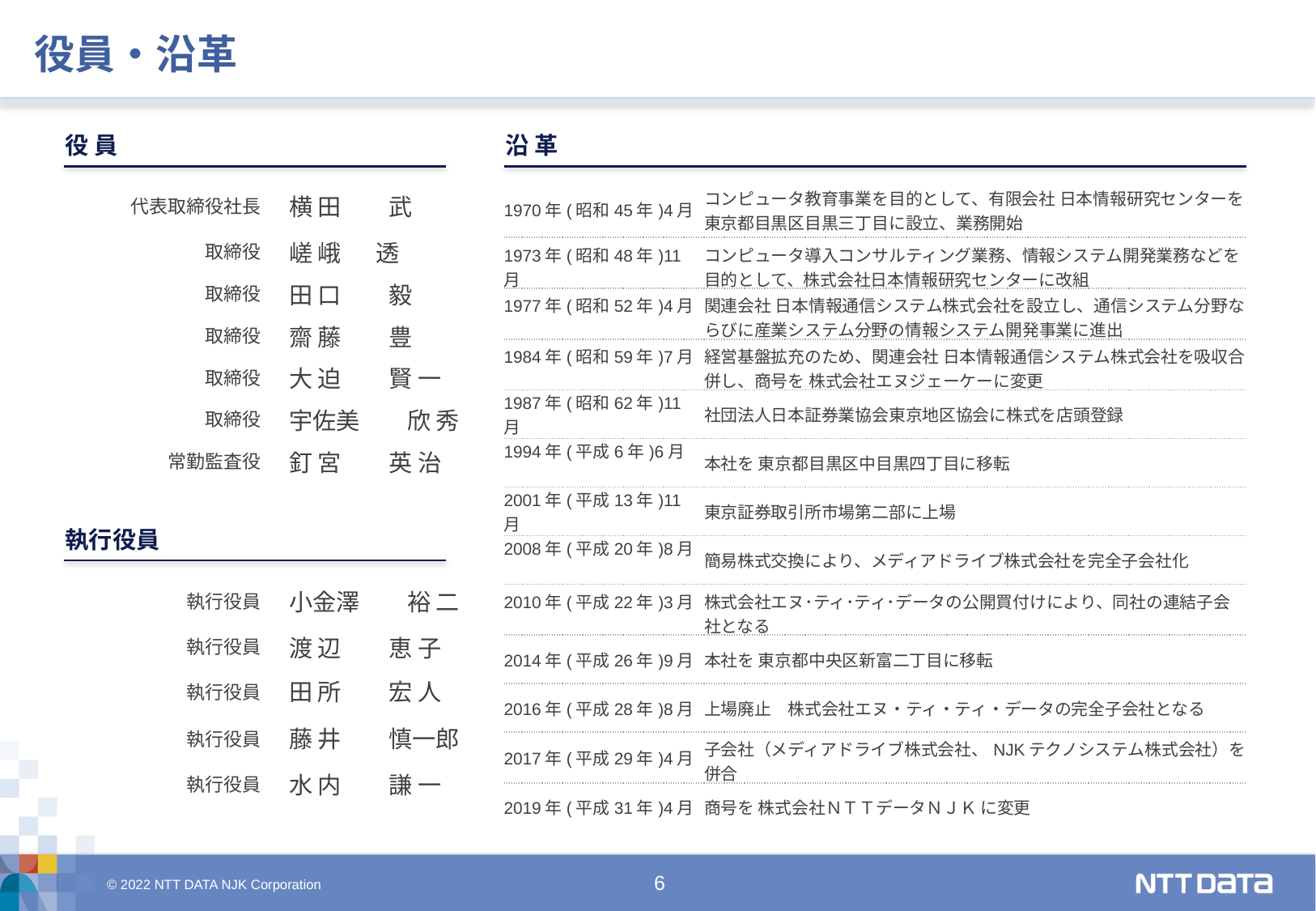

# 役員・沿革

役 員
沿 革
| 1970年(昭和45年)4月 | コンピュータ教育事業を目的として、有限会社 日本情報研究センターを 東京都目黒区目黒三丁目に設立、業務開始 |
| --- | --- |
| 1973年(昭和48年)11月 | コンピュータ導入コンサルティング業務、情報システム開発業務などを目的として、株式会社日本情報研究センターに改組 |
| 1977年(昭和52年)4月 | 関連会社 日本情報通信システム株式会社を設立し、通信システム分野ならびに産業システム分野の情報システム開発事業に進出 |
| 1984年(昭和59年)7月 | 経営基盤拡充のため、関連会社 日本情報通信システム株式会社を吸収合併し、商号を 株式会社エヌジェーケーに変更 |
| 1987年(昭和62年)11月 | 社団法人日本証券業協会東京地区協会に株式を店頭登録 |
| 1994年(平成6年)6月 | 本社を 東京都目黒区中目黒四丁目に移転 |
| 2001年(平成13年)11月 | 東京証券取引所市場第二部に上場 |
| 2008年(平成20年)8月 | 簡易株式交換により、メディアドライブ株式会社を完全子会社化 |
| 2010年(平成22年)3月 | 株式会社エヌ･ティ･ティ･データの公開買付けにより、同社の連結子会社となる |
| 2014年(平成26年)9月 | 本社を 東京都中央区新富二丁目に移転 |
| 2016年(平成28年)8月 | 上場廃止　株式会社エヌ・ティ・ティ・データの完全子会社となる |
| 2017年(平成29年)4月 | 子会社（メディアドライブ株式会社、NJKテクノシステム株式会社）を併合 |
| 2019年(平成31年)4月 | 商号を 株式会社ＮＴＴデータＮＪＫ に変更 |
| 代表取締役社長 |  | 横 田　　武 |
| --- | --- | --- |
| 取締役 |  | 嵯 峨　 透 |
| 取締役 |  | 田 口　　毅 |
| 取締役 |  | 齋 藤　　豊 |
| 取締役 |  | 大 迫　　賢 一 |
| 取締役 |  | 宇佐美　　欣 秀 |
| 常勤監査役 |  | 釘 宮　　英 治 |
執行役員
| 執行役員 |  | 小金澤　　裕 二 |
| --- | --- | --- |
| 執行役員 |  | 渡 辺　　恵 子 |
| 執行役員 |  | 田 所　　宏 人 |
| 執行役員 |  | 藤 井　　慎一郎 |
| 執行役員 |  | 水 内　　謙 一 |